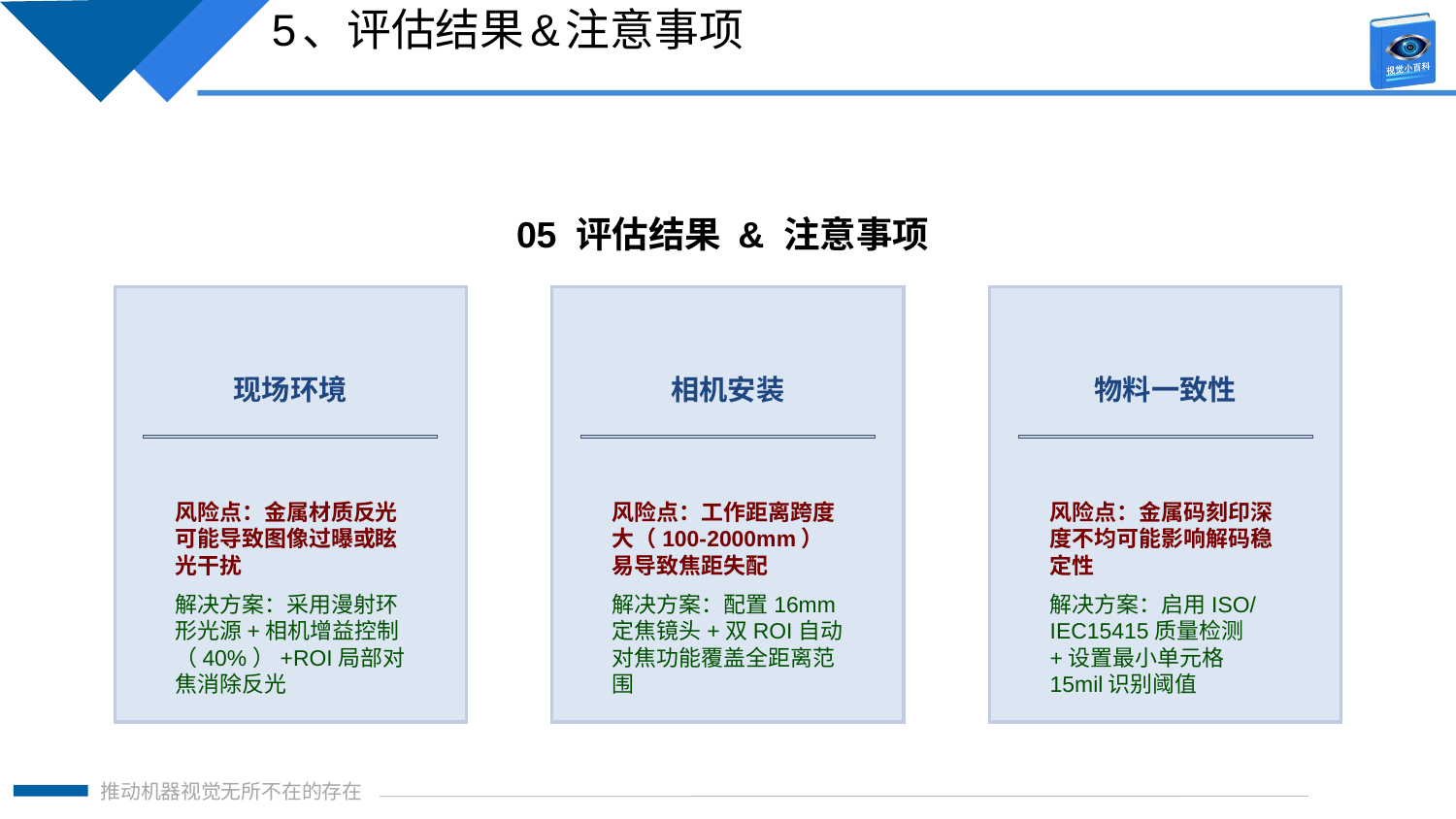

5、评估结果&注意事项

05 评估结果 & 注意事项

现场环境

相机安装

物料一致性

风险点：金属材质反光可能导致图像过曝或眩光干扰
解决方案：采用漫射环形光源+相机增益控制（40%）+ROI局部对焦消除反光

风险点：工作距离跨度大（100-2000mm）易导致焦距失配
解决方案：配置16mm定焦镜头+双ROI自动对焦功能覆盖全距离范围

风险点：金属码刻印深度不均可能影响解码稳定性
解决方案：启用ISO/IEC15415质量检测+设置最小单元格15mil识别阈值